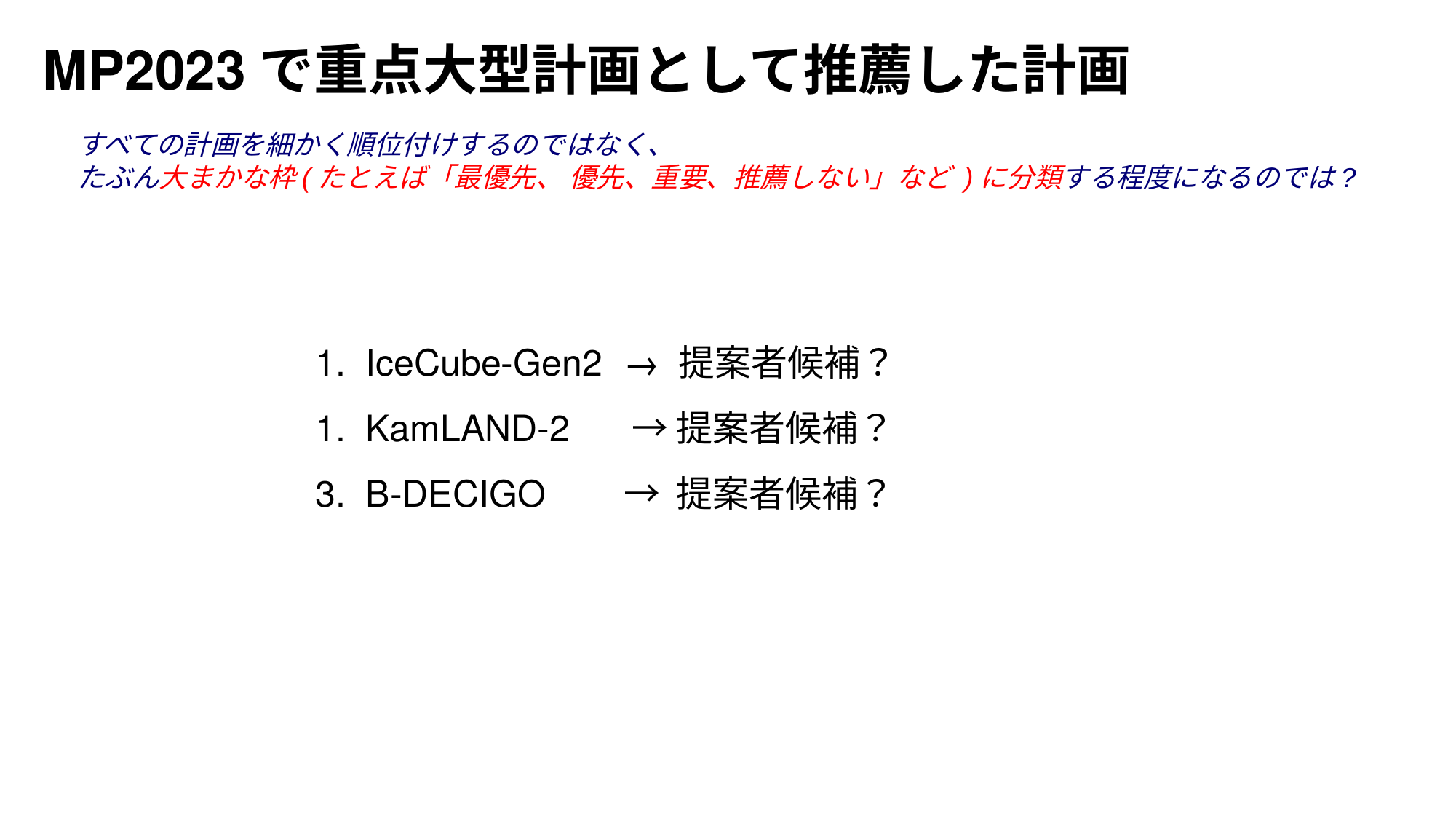

MP2023で重点大型計画として推薦した計画
すべての計画を細かく順位付けするのではなく、
たぶん大まかな枠(たとえば「最優先、 優先、重要、推薦しない」など )に分類する程度になるのでは?
1.  IceCube-Gen2  → 提案者候補？
1.  KamLAND-2　  → 提案者候補？
3.  B-DECIGO　    →  提案者候補？